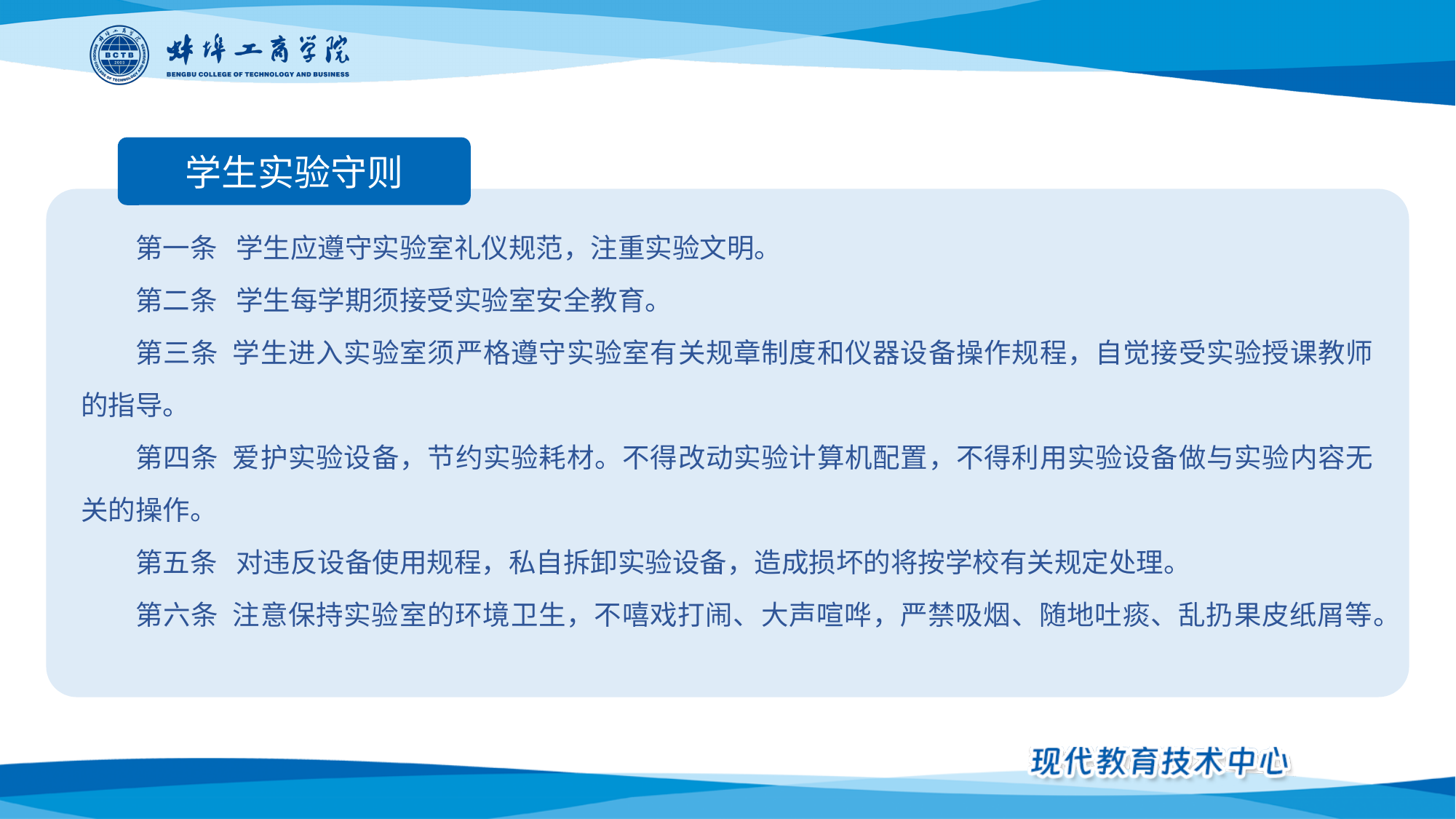

学生实验守则
第一条   学生应遵守实验室礼仪规范，注重实验文明。
第二条   学生每学期须接受实验室安全教育。
第三条  学生进入实验室须严格遵守实验室有关规章制度和仪器设备操作规程，自觉接受实验授课教师的指导。
第四条  爱护实验设备，节约实验耗材。不得改动实验计算机配置，不得利用实验设备做与实验内容无关的操作。
第五条   对违反设备使用规程，私自拆卸实验设备，造成损坏的将按学校有关规定处理。
第六条  注意保持实验室的环境卫生，不嘻戏打闹、大声喧哗，严禁吸烟、随地吐痰、乱扔果皮纸屑等。